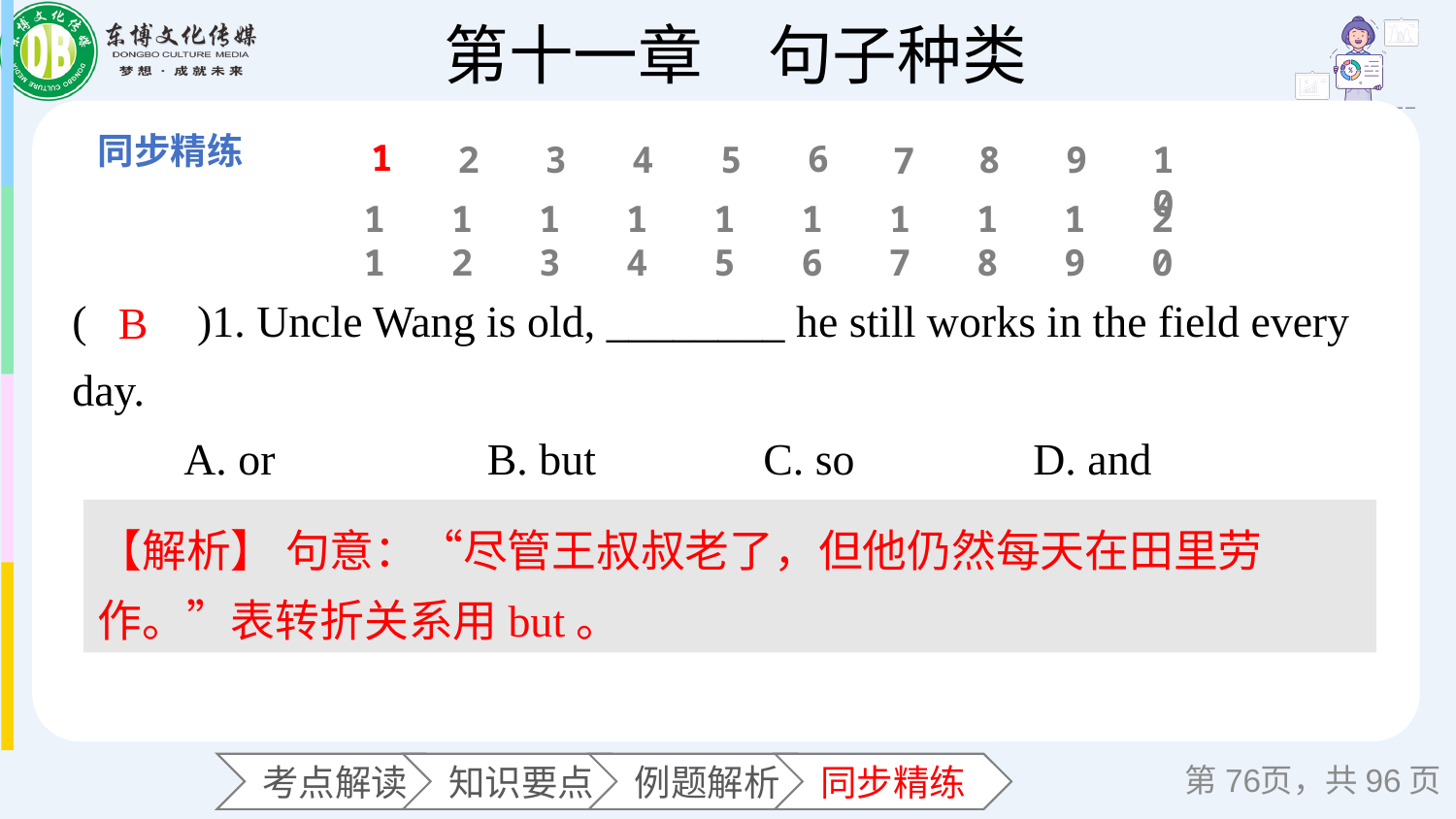

1
6
2
3
4
5
8
9
10
7
11
12
13
14
15
16
17
18
19
20
(　　)1. Uncle Wang is old, ________ he still works in the field every day.
          A. or                   B. but               C. so                D. and
B
【解析】 句意：“尽管王叔叔老了，但他仍然每天在田里劳作。”表转折关系用but。
第76页，共96页